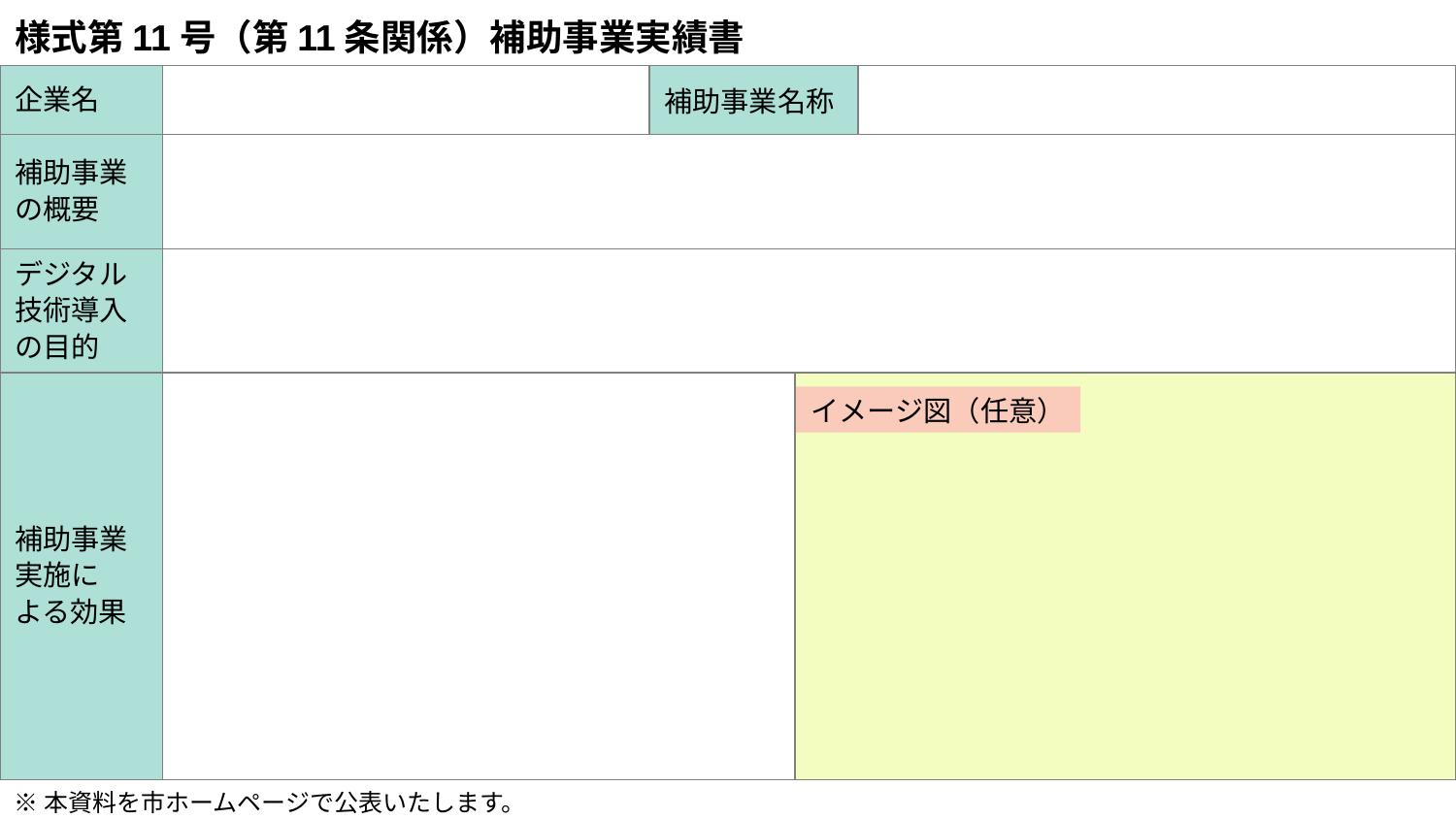

# 様式第11号（第11条関係）補助事業実績書
| 企業名 |  | 補助事業名称 |  |  |
| --- | --- | --- | --- | --- |
| 補助事業の概要 |  |  |  |  |
| デジタル技術導入の目的 |  |  |  |  |
| 補助事業実施に　よる効果 |  |  |  |  |
イメージ図（任意）
※本資料を市ホームページで公表いたします。